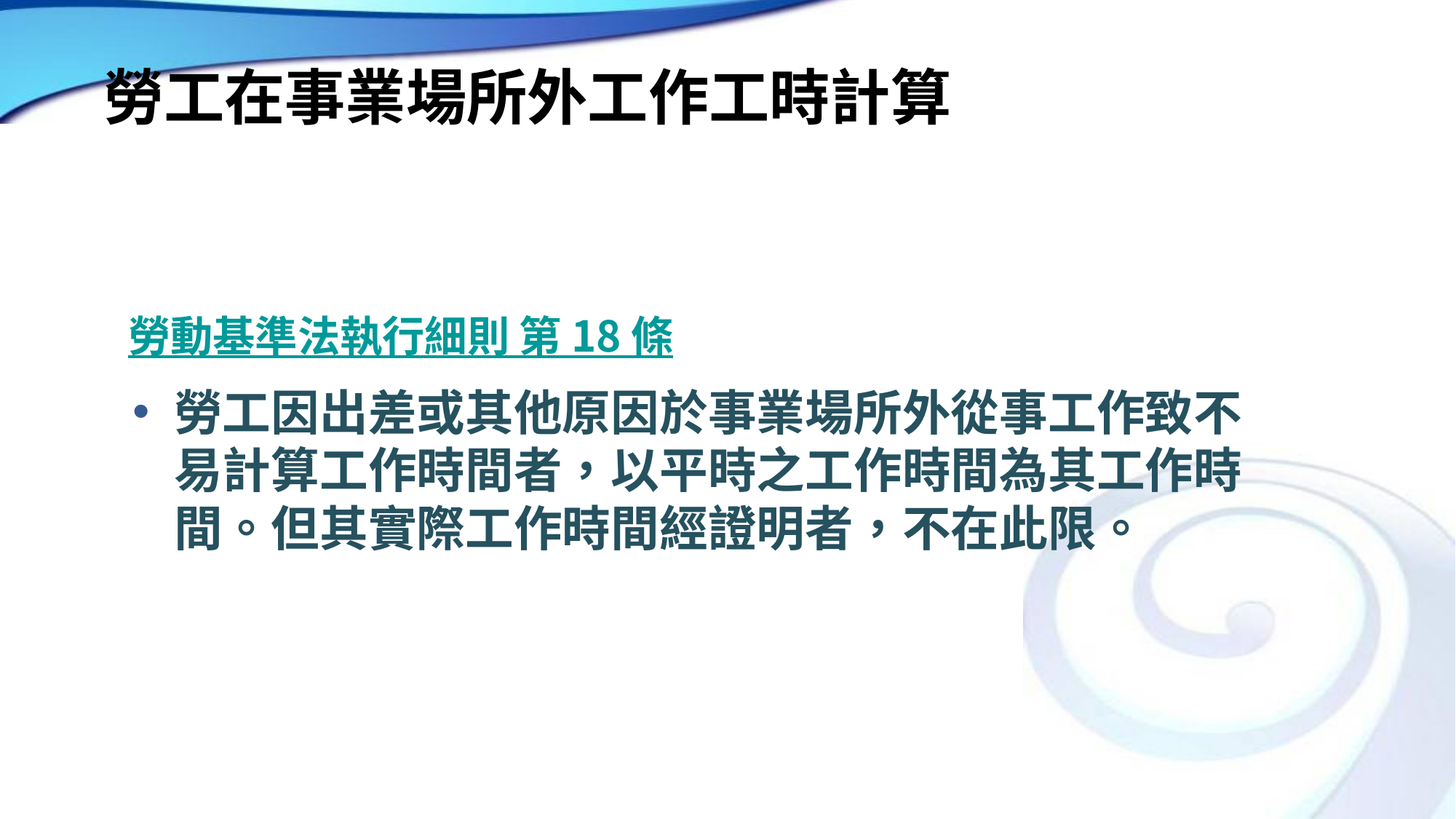

# 勞工在事業場所外工作工時計算
勞動基準法執行細則 第 18 條
勞工因出差或其他原因於事業場所外從事工作致不易計算工作時間者，以平時之工作時間為其工作時間。但其實際工作時間經證明者，不在此限。